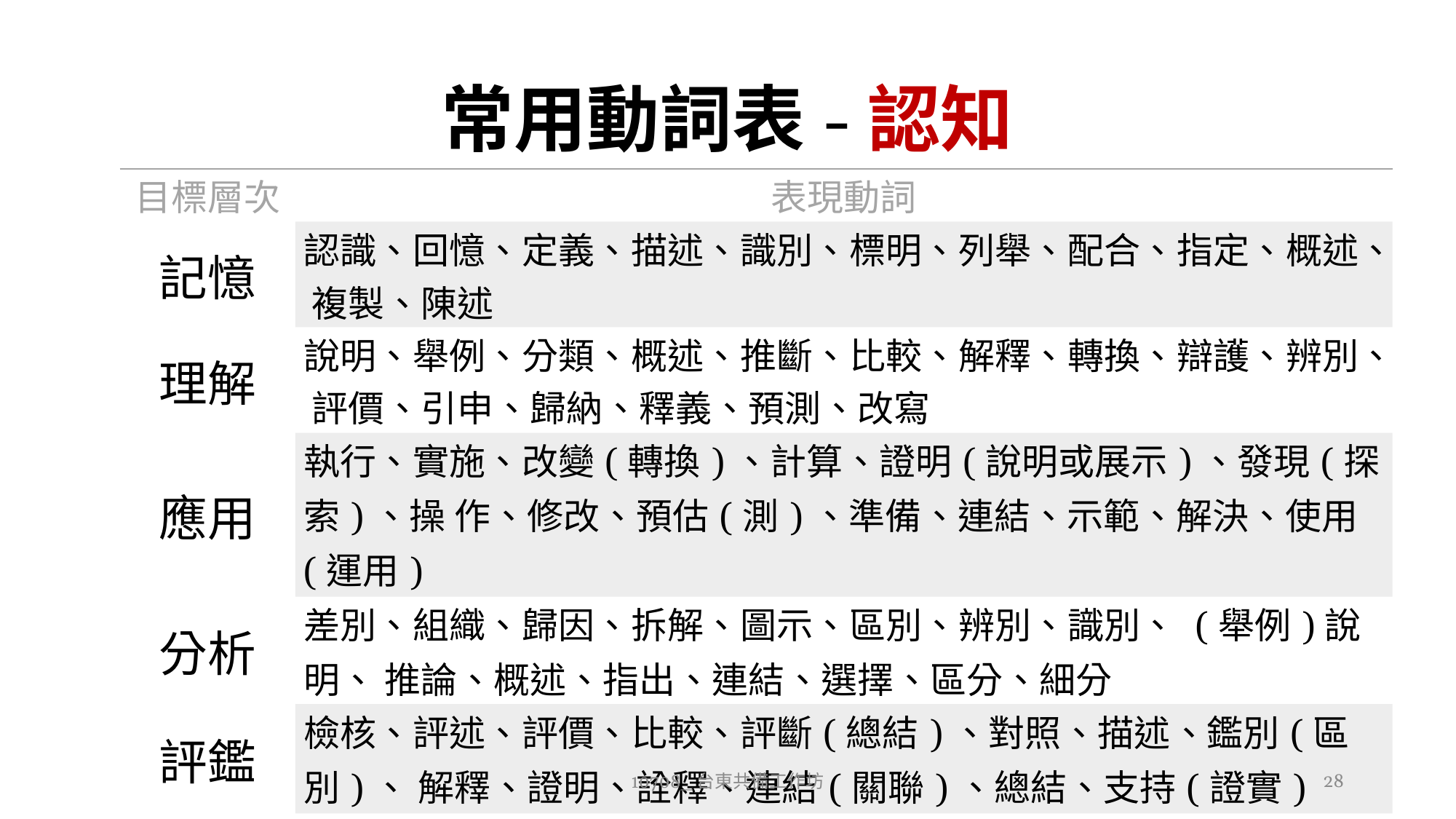

# 常用動詞表-認知
| 目標層次 | 表現動詞 |
| --- | --- |
| 記憶 | 認識、回憶、定義、描述、識別、標明、列舉、配合、指定、概述、 複製、陳述 |
| 理解 | 說明、舉例、分類、概述、推斷、比較、解釋、轉換、辯護、辨別、 評價、引申、歸納、釋義、預測、改寫 |
| 應用 | 執行、實施、改變(轉換)、計算、證明(說明或展示)、發現(探索)、操 作、修改、預估(測)、準備、連結、示範、解決、使用(運用) |
| 分析 | 差別、組織、歸因、拆解、圖示、區別、辨別、識別、 (舉例)說明、 推論、概述、指出、連結、選擇、區分、細分 |
| 評鑑 | 檢核、評述、評價、比較、評斷(總結)、對照、描述、鑑別(區別)、 解釋、證明、詮釋、連結(關聯)、總結、支持(證實) |
| 創造 | 創造、計劃、製作 |
10708_台東共備工作坊
28